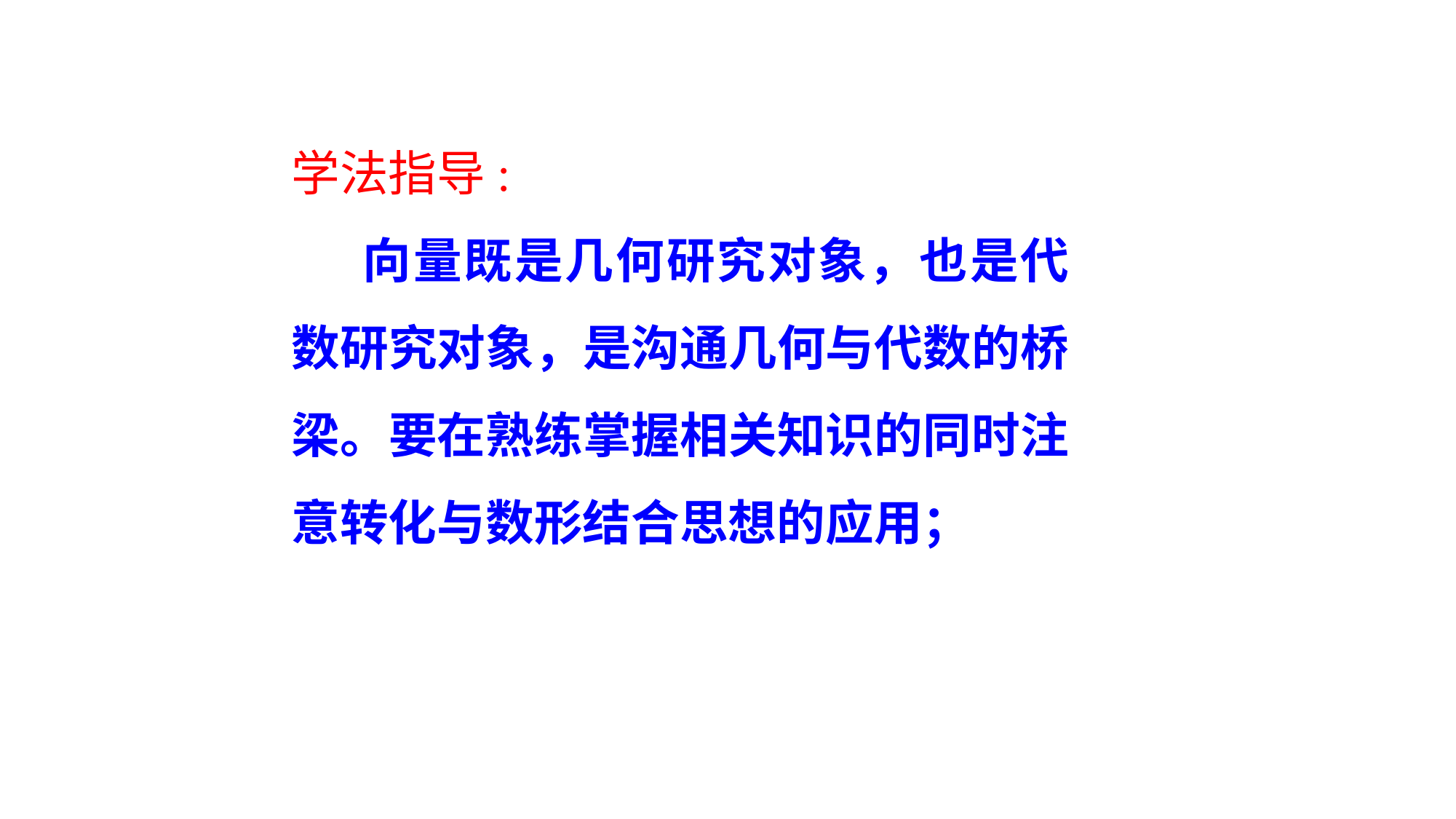

学法指导:
  向量既是几何研究对象，也是代数研究对象，是沟通几何与代数的桥梁。要在熟练掌握相关知识的同时注意转化与数形结合思想的应用；